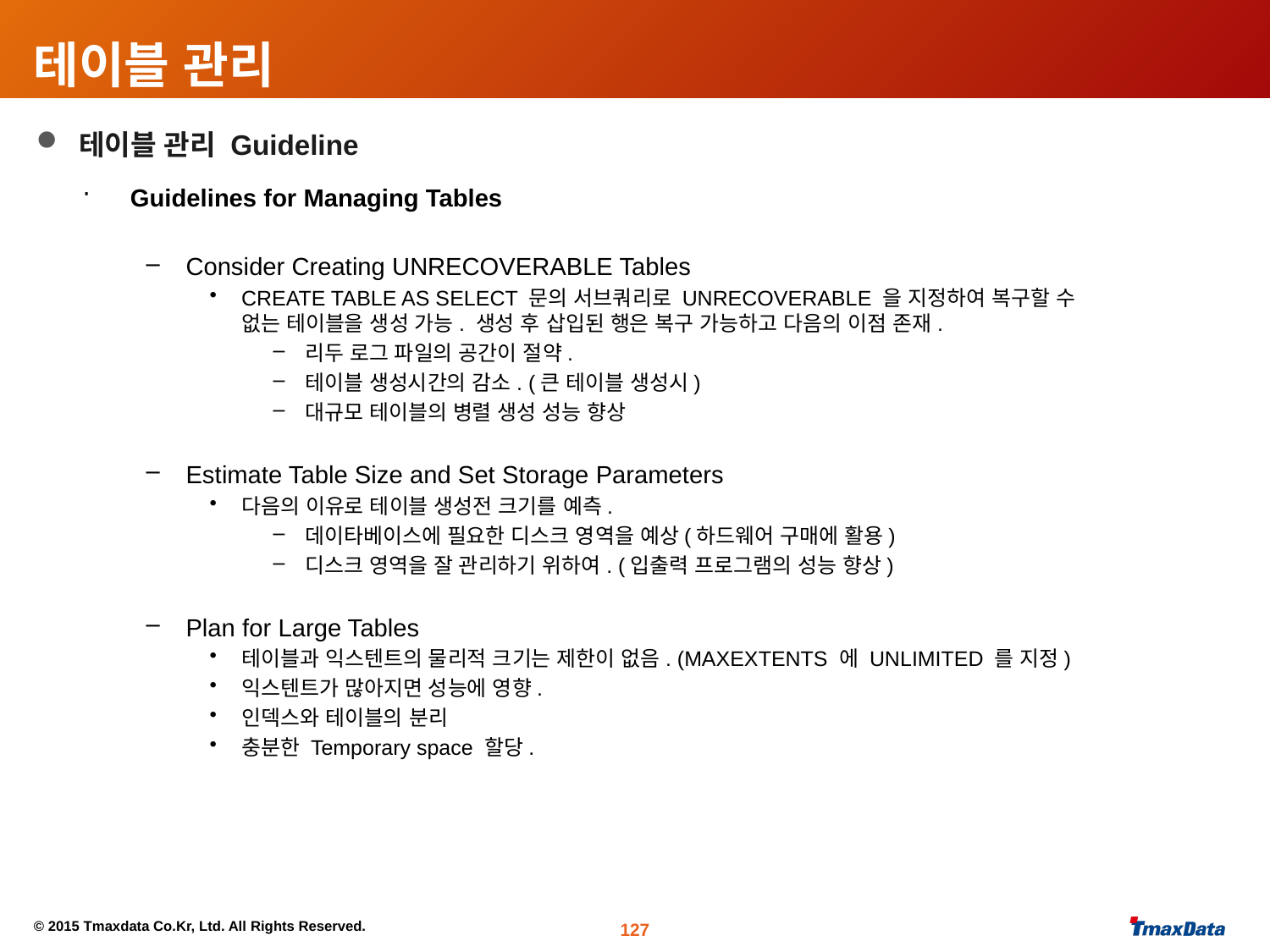

# 테이블 관리
 테이블 관리 Guideline
Guidelines for Managing Tables

Consider Creating UNRECOVERABLE Tables
CREATE TABLE AS SELECT 문의 서브쿼리로 UNRECOVERABLE 을 지정하여 복구할 수 없는 테이블을 생성 가능. 생성 후 삽입된 행은 복구 가능하고 다음의 이점 존재.
리두 로그 파일의 공간이 절약.
테이블 생성시간의 감소. (큰 테이블 생성시)
대규모 테이블의 병렬 생성 성능 향상

Estimate Table Size and Set Storage Parameters
다음의 이유로 테이블 생성전 크기를 예측.
데이타베이스에 필요한 디스크 영역을 예상(하드웨어 구매에 활용)
디스크 영역을 잘 관리하기 위하여. (입출력 프로그램의 성능 향상)

Plan for Large Tables
테이블과 익스텐트의 물리적 크기는 제한이 없음. (MAXEXTENTS 에 UNLIMITED 를 지정)
익스텐트가 많아지면 성능에 영향.
인덱스와 테이블의 분리
충분한 Temporary space 할당.